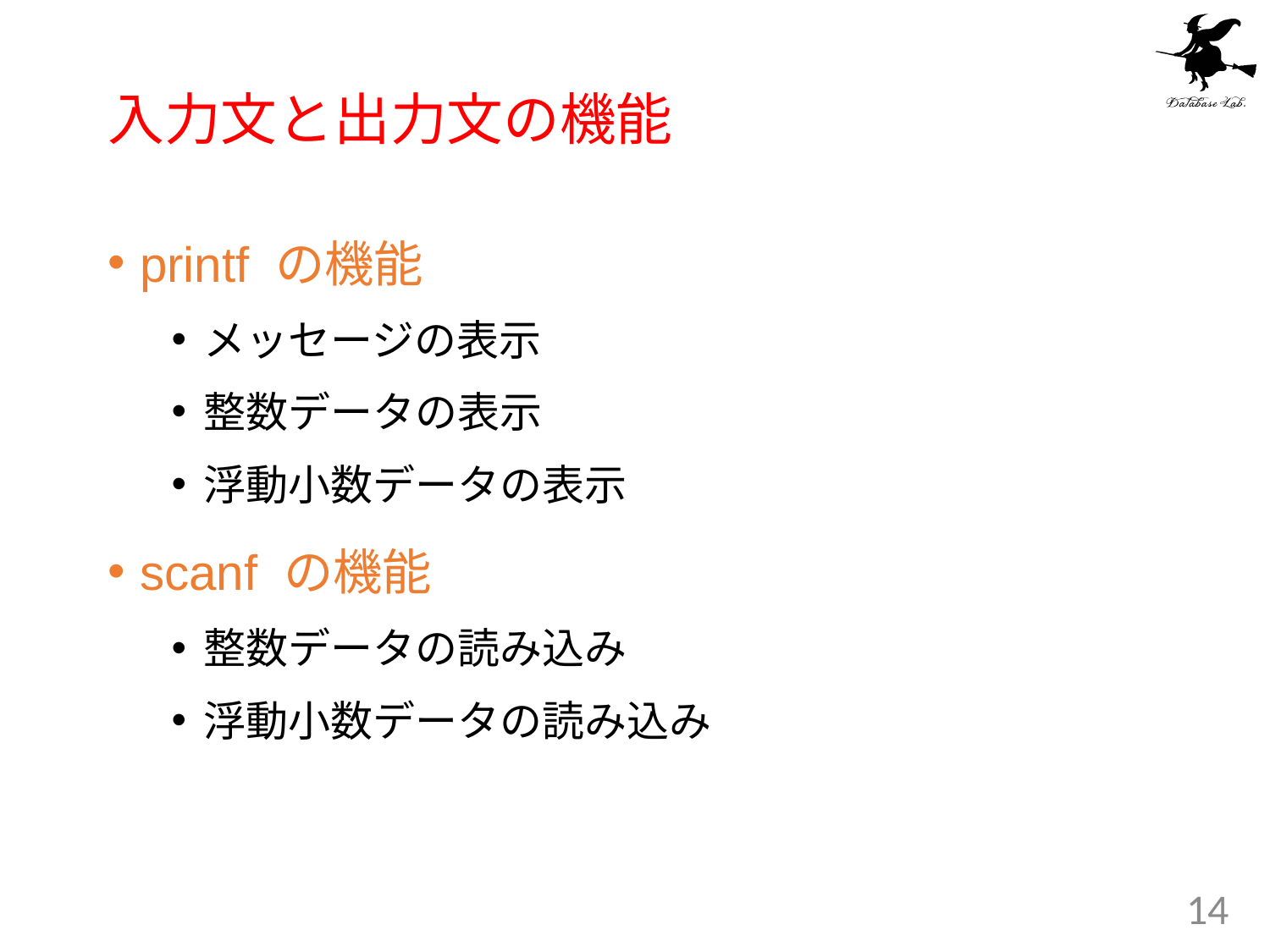

# 入力文と出力文の機能
printf の機能
メッセージの表示
整数データの表示
浮動小数データの表示
scanf の機能
整数データの読み込み
浮動小数データの読み込み
14